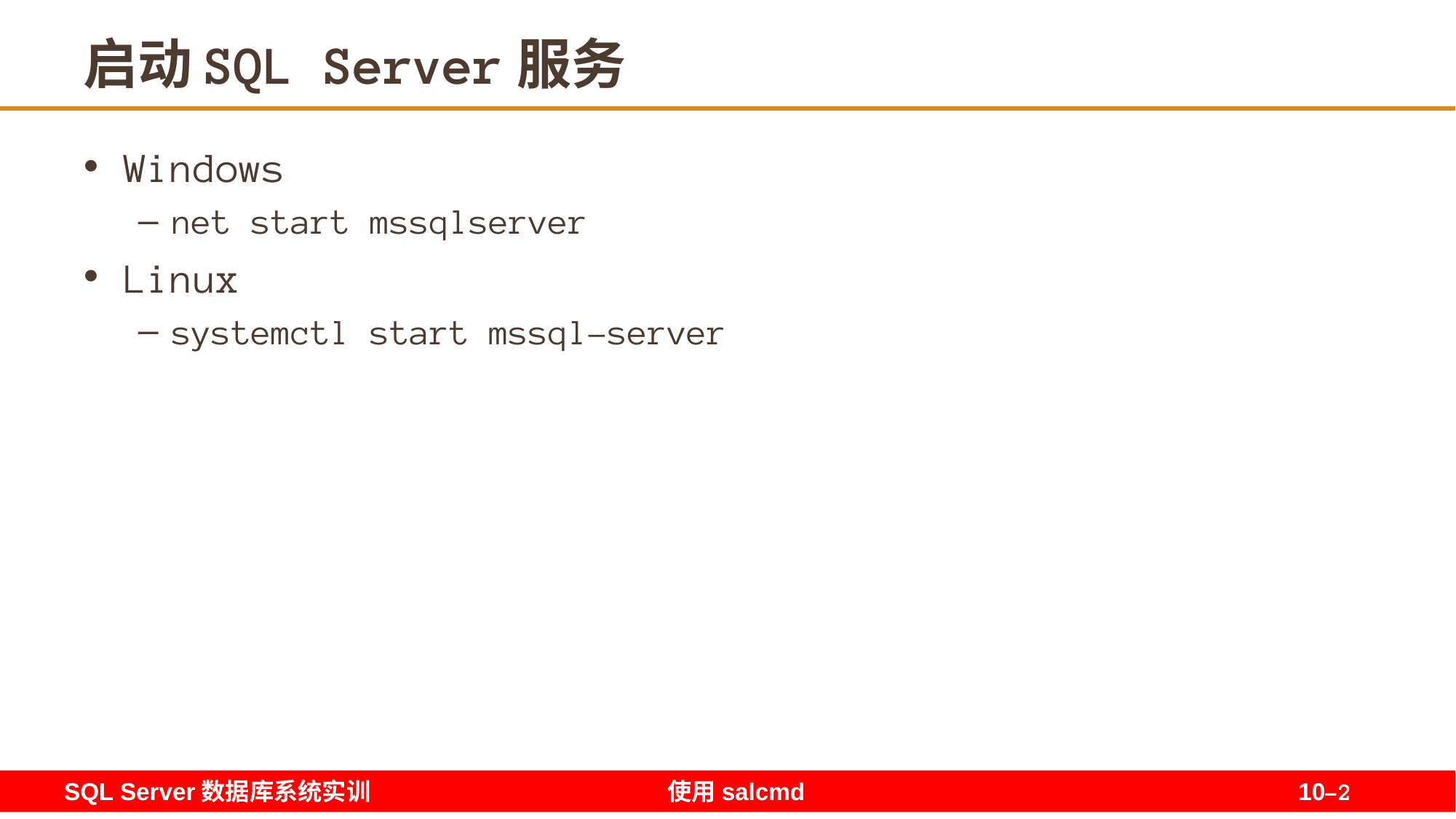

# 启动SQL Server服务
Windows
net start mssqlserver
Linux
systemctl start mssql-server